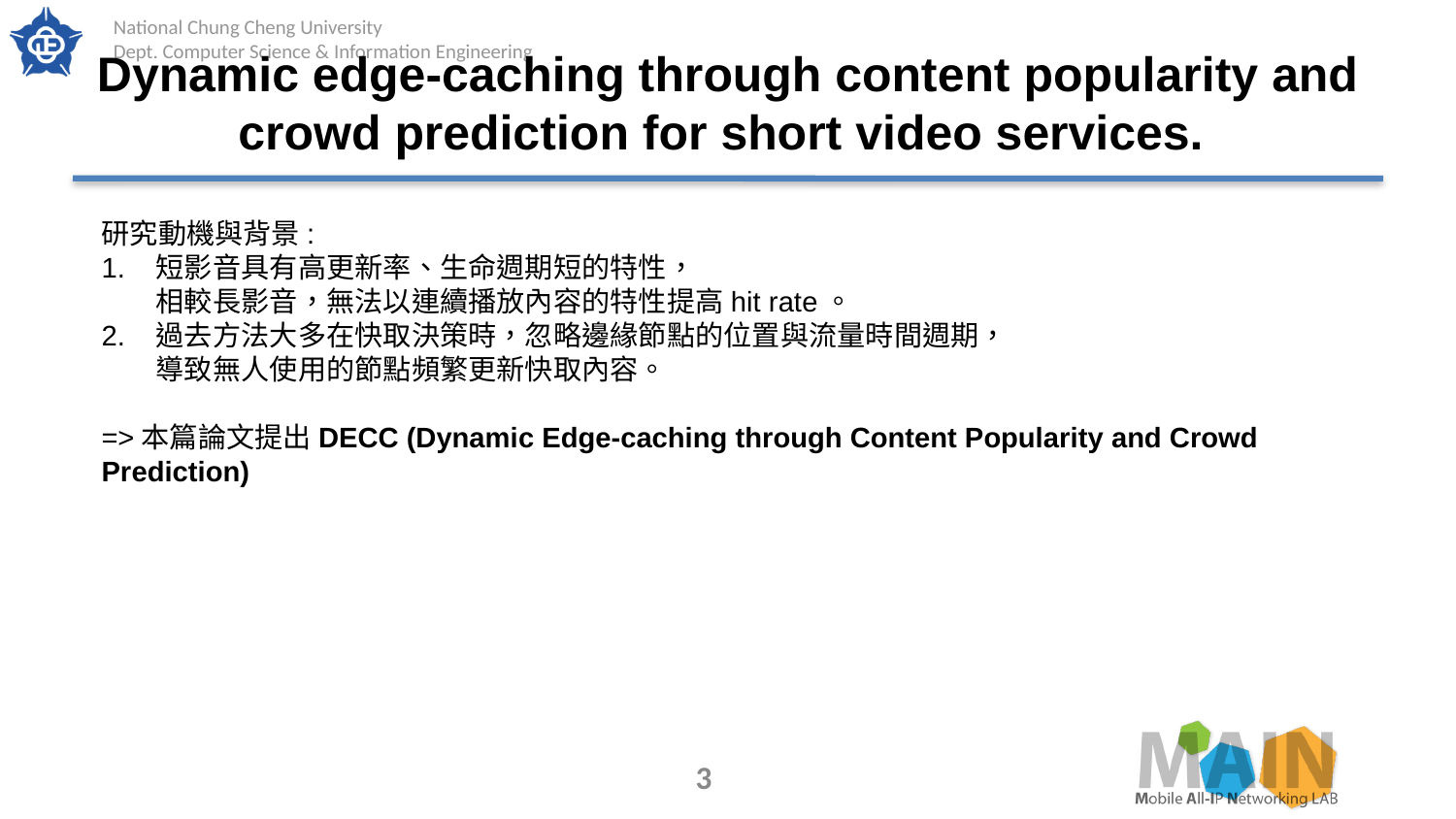

# Dynamic edge-caching through content popularity and crowd prediction for short video services.
研究動機與背景:
短影音具有高更新率、生命週期短的特性，
相較長影音，無法以連續播放內容的特性提高hit rate。
過去方法大多在快取決策時，忽略邊緣節點的位置與流量時間週期，
導致無人使用的節點頻繁更新快取內容。

=>本篇論文提出DECC (Dynamic Edge-caching through Content Popularity and Crowd Prediction)
3